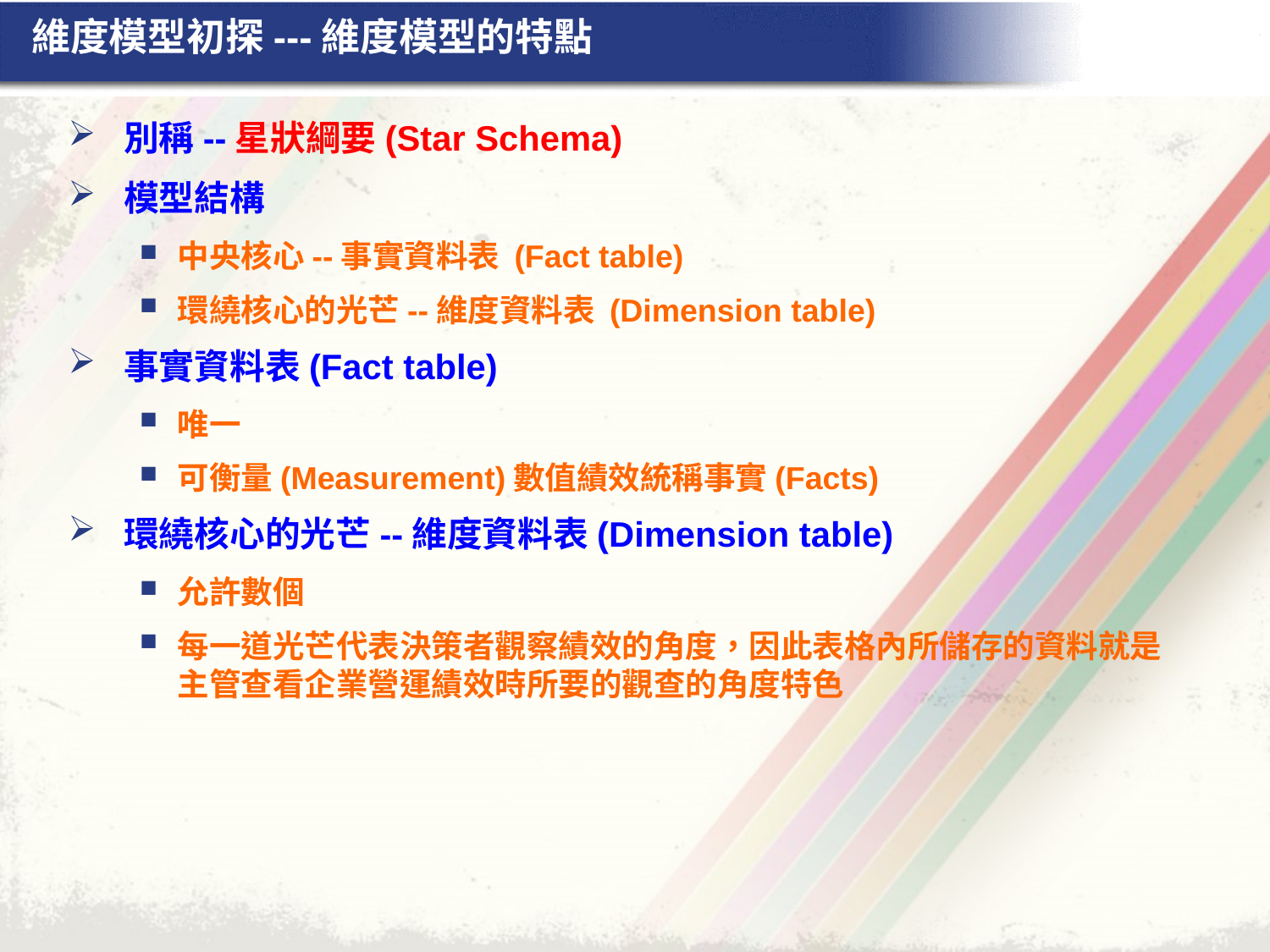

# 維度模型初探---維度模型的特點
別稱--星狀綱要(Star Schema)
模型結構
中央核心--事實資料表 (Fact table)
環繞核心的光芒--維度資料表 (Dimension table)
事實資料表(Fact table)
唯一
可衡量(Measurement)數值績效統稱事實(Facts)
環繞核心的光芒--維度資料表(Dimension table)
允許數個
每一道光芒代表決策者觀察績效的角度，因此表格內所儲存的資料就是主管查看企業營運績效時所要的觀查的角度特色